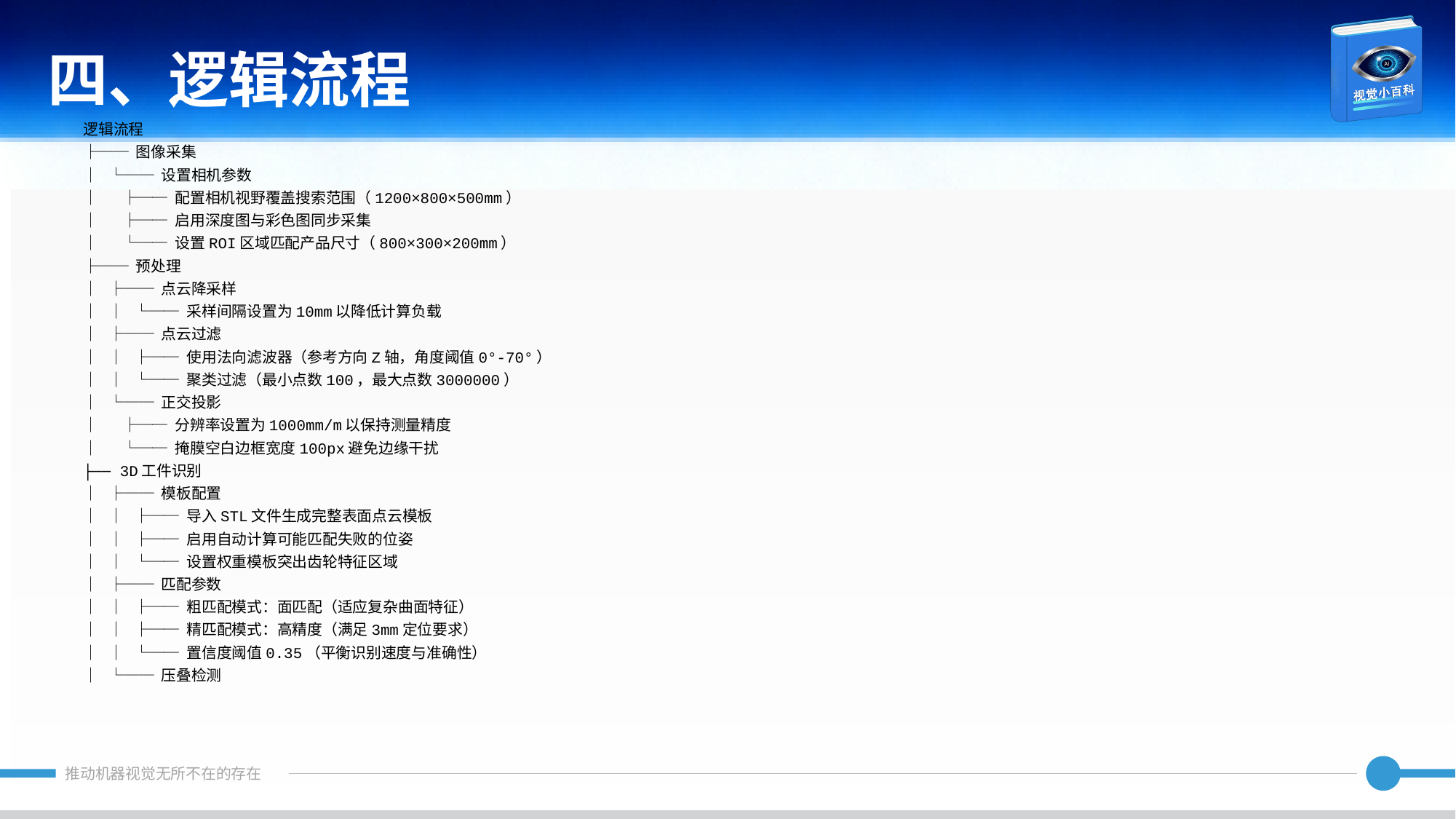

四、逻辑流程

逻辑流程
├── 图像采集
│   └── 设置相机参数
│       ├── 配置相机视野覆盖搜索范围（1200×800×500mm）
│       ├── 启用深度图与彩色图同步采集
│       └── 设置ROI区域匹配产品尺寸（800×300×200mm）
├── 预处理
│   ├── 点云降采样
│   │   └── 采样间隔设置为10mm以降低计算负载
│   ├── 点云过滤
│   │   ├── 使用法向滤波器（参考方向Z轴，角度阈值0°-70°）
│   │   └── 聚类过滤（最小点数100，最大点数3000000）
│   └── 正交投影
│       ├── 分辨率设置为1000mm/m以保持测量精度
│       └── 掩膜空白边框宽度100px避免边缘干扰
├── 3D工件识别
│   ├── 模板配置
│   │   ├── 导入STL文件生成完整表面点云模板
│   │   ├── 启用自动计算可能匹配失败的位姿
│   │   └── 设置权重模板突出齿轮特征区域
│   ├── 匹配参数
│   │   ├── 粗匹配模式：面匹配（适应复杂曲面特征）
│   │   ├── 精匹配模式：高精度（满足3mm定位要求）
│   │   └── 置信度阈值0.35（平衡识别速度与准确性）
│   └── 压叠检测
9